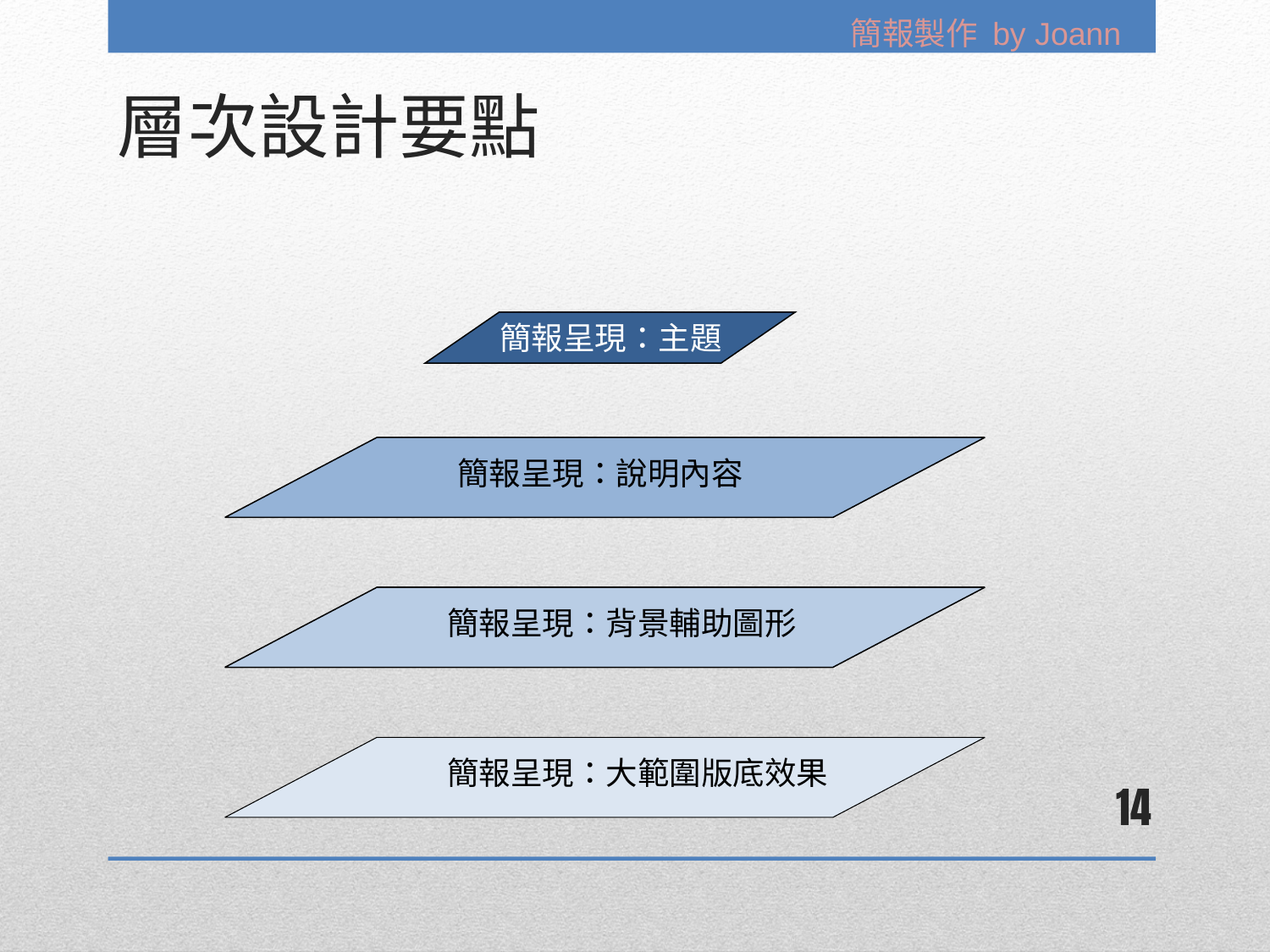

層次設計要點

簡報呈現：主題

簡報呈現：說明內容

簡報呈現：背景輔助圖形

簡報呈現：大範圍版底效果
14